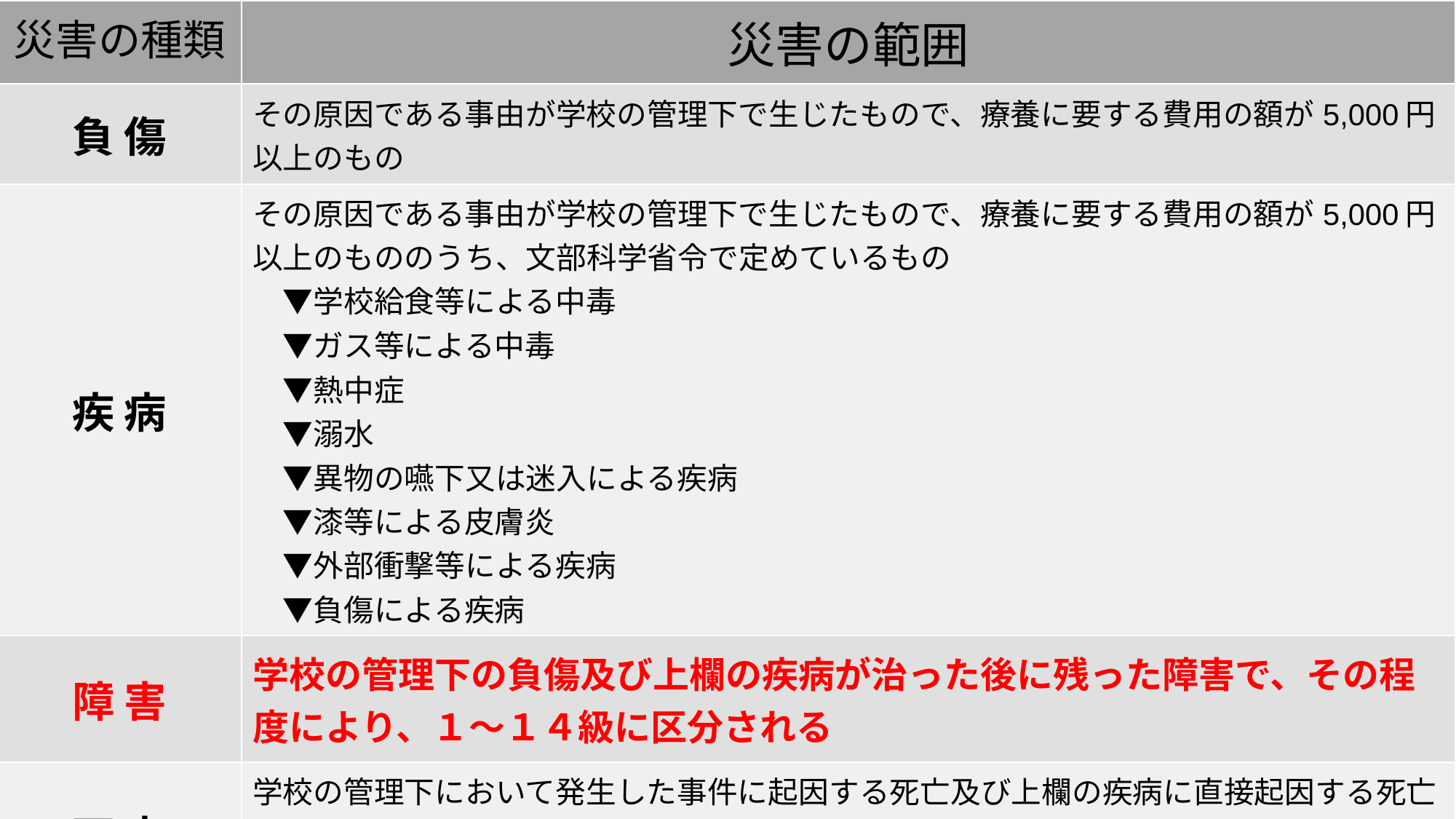

| 災害の種類 | 災害の範囲 |
| --- | --- |
| 負 傷 | その原因である事由が学校の管理下で生じたもので、療養に要する費用の額が5,000円以上のもの |
| 疾 病 | その原因である事由が学校の管理下で生じたもので、療養に要する費用の額が5,000円以上のもののうち、文部科学省令で定めているもの 　▼学校給食等による中毒 　▼ガス等による中毒 　▼熱中症 　▼溺水 　▼異物の嚥下又は迷入による疾病 　▼漆等による皮膚炎 　▼外部衝撃等による疾病 　▼負傷による疾病 |
| 障 害 | 学校の管理下の負傷及び上欄の疾病が治った後に残った障害で、その程度により、１～１４級に区分される |
| 死 亡 | 学校の管理下において発生した事件に起因する死亡及び上欄の疾病に直接起因する死亡 突然死：運動などの行為に起因する突然死 　　　　運動などの行為と関連のない突然死（死亡見舞金は半額） |
#